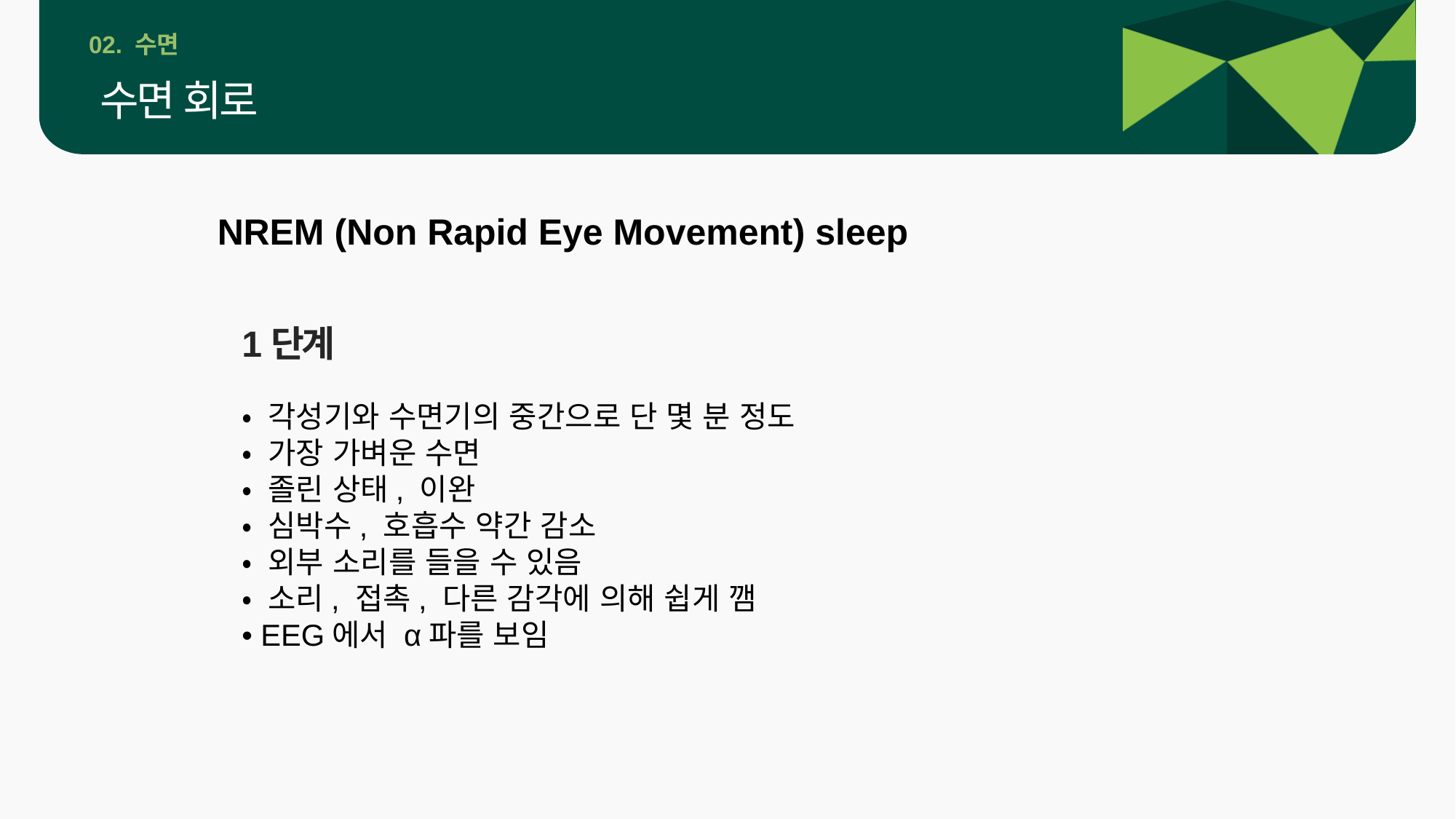

02. 수면
수면 회로
NREM (Non Rapid Eye Movement) sleep

1단계

• 각성기와 수면기의 중간으로 단 몇 분 정도
• 가장 가벼운 수면
• 졸린 상태, 이완
• 심박수, 호흡수 약간 감소
• 외부 소리를 들을 수 있음
• 소리, 접촉, 다른 감각에 의해 쉽게 깸
• EEG에서 α파를 보임